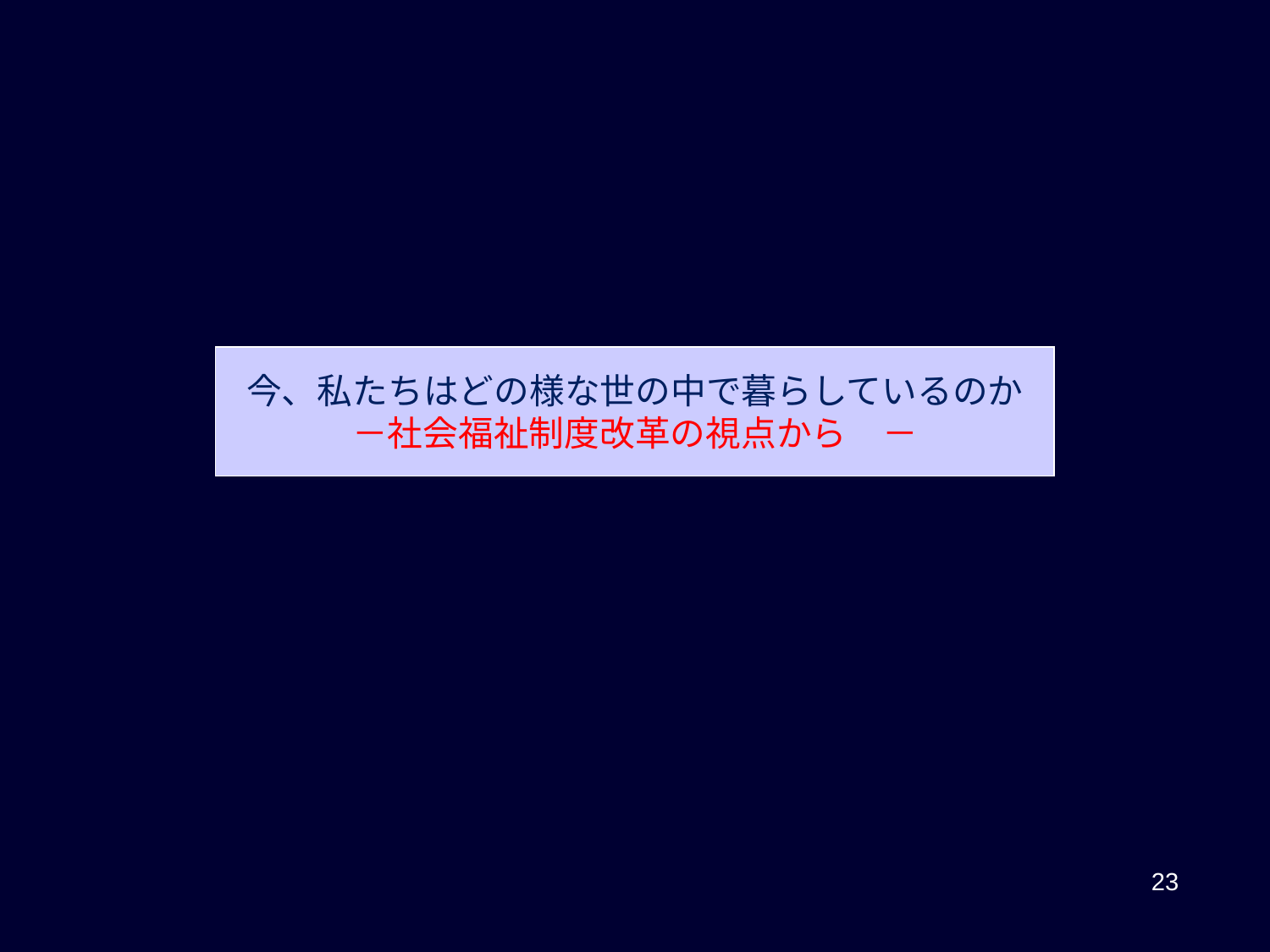

今、私たちはどの様な世の中で暮らしているのか
－社会福祉制度改革の視点から　－
23